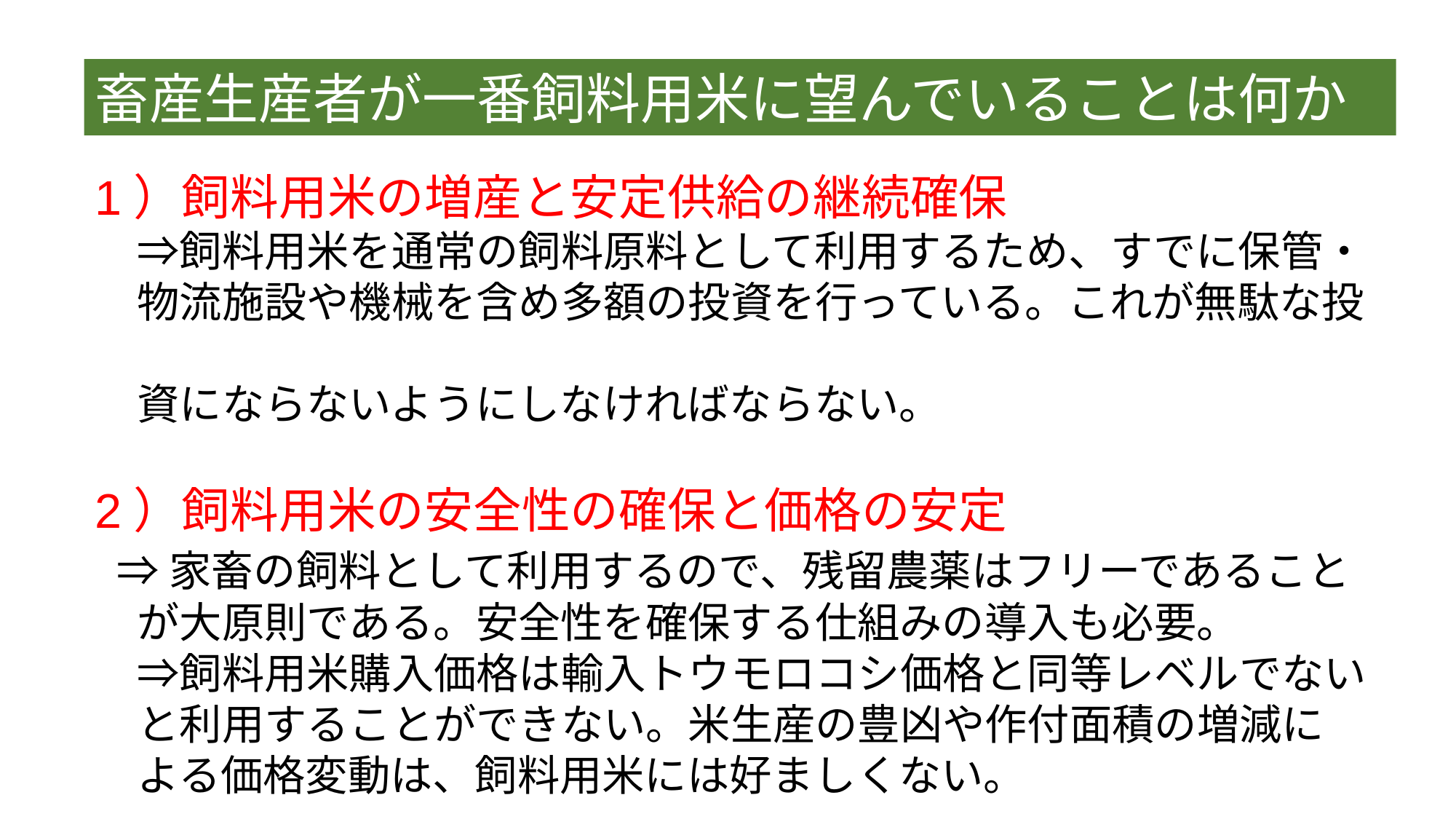

畜産生産者が一番飼料用米に望んでいることは何か
1）飼料用米の増産と安定供給の継続確保
　⇒飼料用米を通常の飼料原料として利用するため、すでに保管・
　物流施設や機械を含め多額の投資を行っている。これが無駄な投
　資にならないようにしなければならない。

2）飼料用米の安全性の確保と価格の安定
  ⇒家畜の飼料として利用するので、残留農薬はフリーであること
　が大原則である。安全性を確保する仕組みの導入も必要。
　⇒飼料用米購入価格は輸入トウモロコシ価格と同等レベルでない
　と利用することができない。米生産の豊凶や作付面積の増減に
　よる価格変動は、飼料用米には好ましくない。